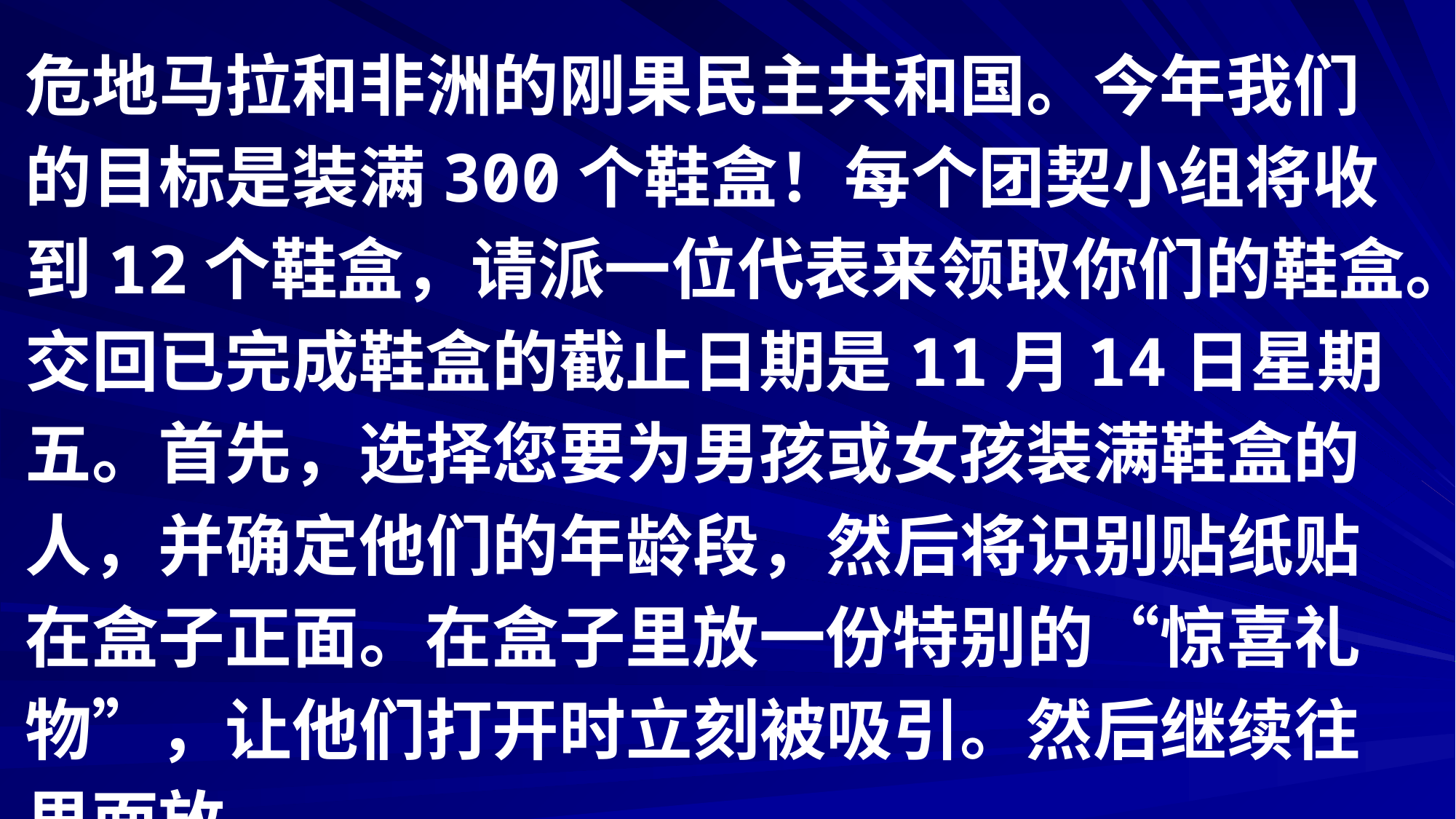

危地马拉和非洲的刚果民主共和国。今年我们的目标是装满300个鞋盒！每个团契小组将收到12个鞋盒，请派一位代表来领取你们的鞋盒。交回已完成鞋盒的截止日期是11月14日星期五。首先，选择您要为男孩或女孩装满鞋盒的人，并确定他们的年龄段，然后将识别贴纸贴在盒子正面。在盒子里放一份特别的“惊喜礼物”，让他们打开时立刻被吸引。然后继续往里面放